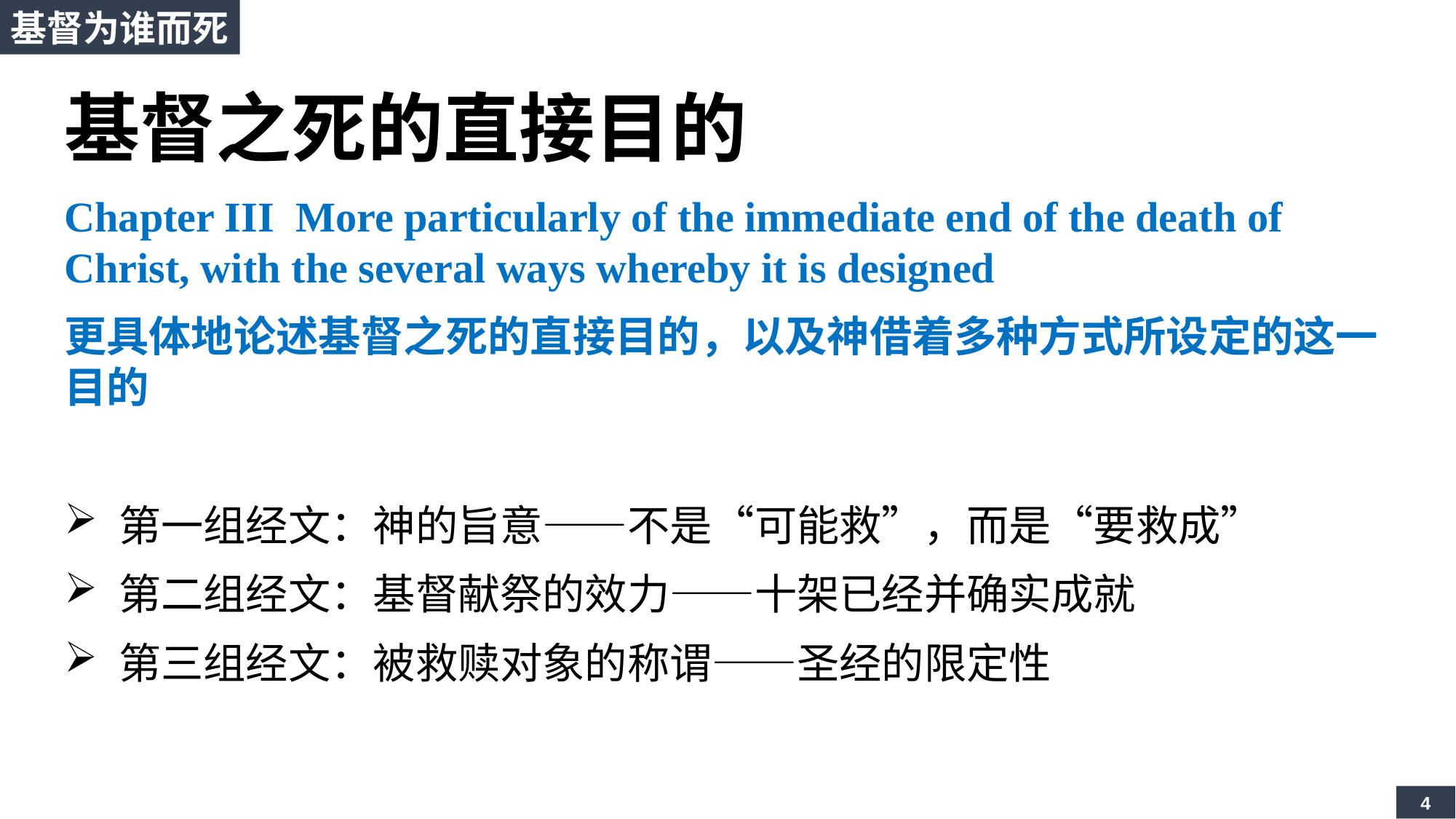

基督为谁而死
基督之死的直接目的
Chapter III  More particularly of the immediate end of the death of Christ, with the several ways whereby it is designed
更具体地论述基督之死的直接目的，以及神借着多种方式所设定的这一目的

第一组经文：神的旨意——不是“可能救”，而是“要救成”
第二组经文：基督献祭的效力——十架已经并确实成就
第三组经文：被救赎对象的称谓——圣经的限定性
4